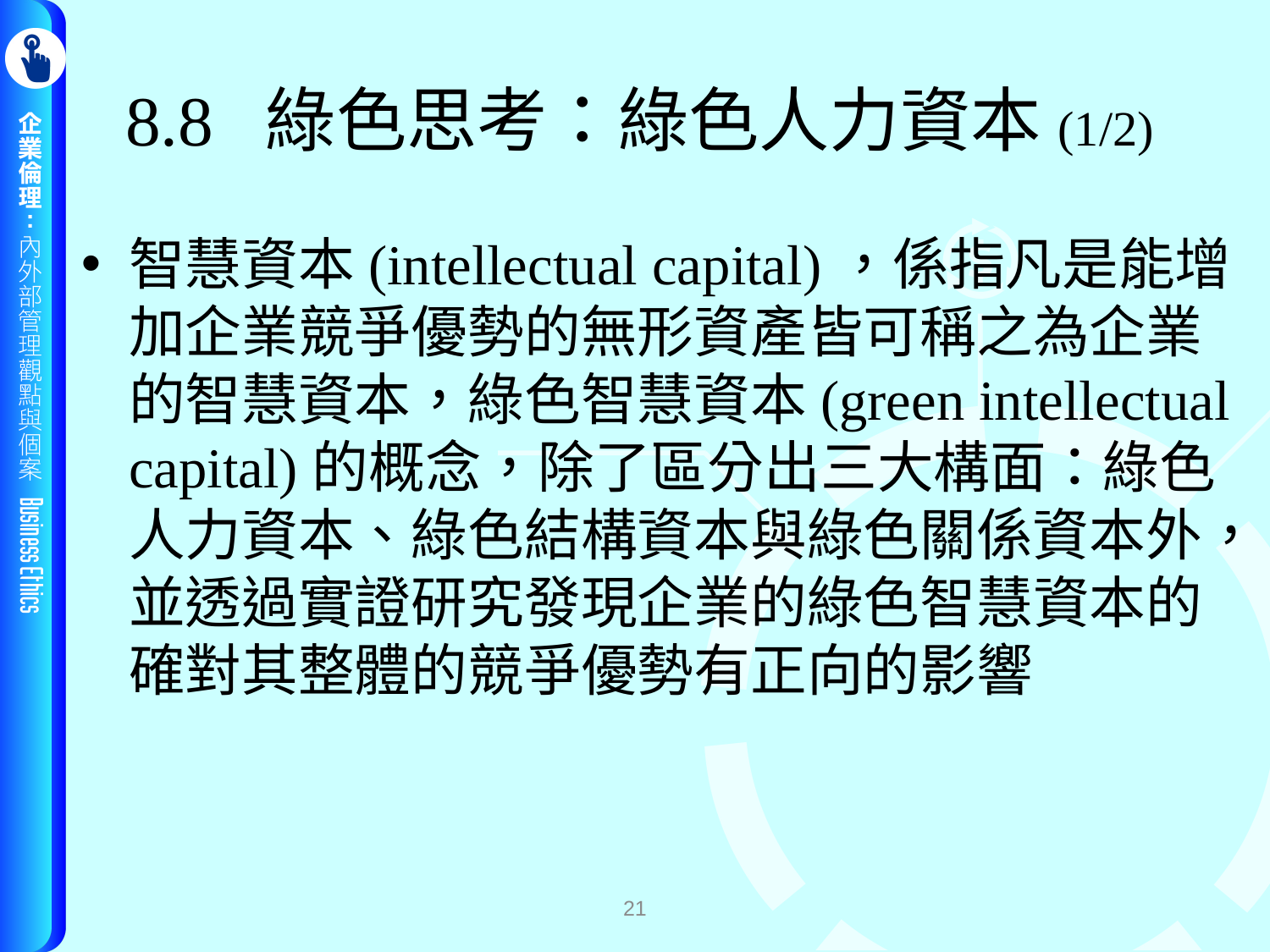

# 8.8  綠色思考：綠色人力資本(1/2)
智慧資本(intellectual capital)，係指凡是能增加企業競爭優勢的無形資產皆可稱之為企業的智慧資本，綠色智慧資本(green intellectual capital)的概念，除了區分出三大構面：綠色人力資本、綠色結構資本與綠色關係資本外，並透過實證研究發現企業的綠色智慧資本的確對其整體的競爭優勢有正向的影響
21